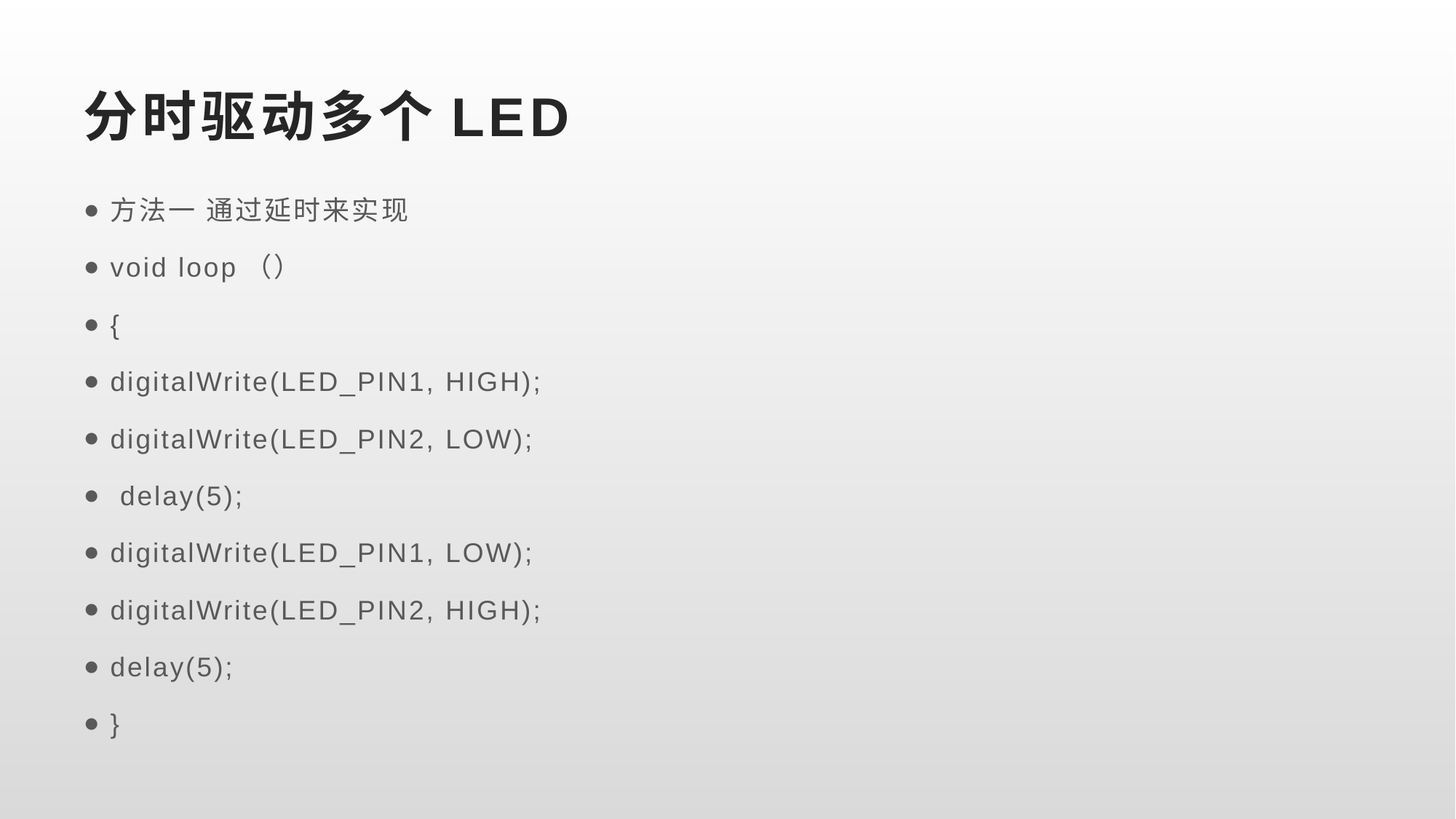

# 分时驱动多个LED
方法一 通过延时来实现
void loop（）
{
digitalWrite(LED_PIN1, HIGH);
digitalWrite(LED_PIN2, LOW);
 delay(5);
digitalWrite(LED_PIN1, LOW);
digitalWrite(LED_PIN2, HIGH);
delay(5);
}